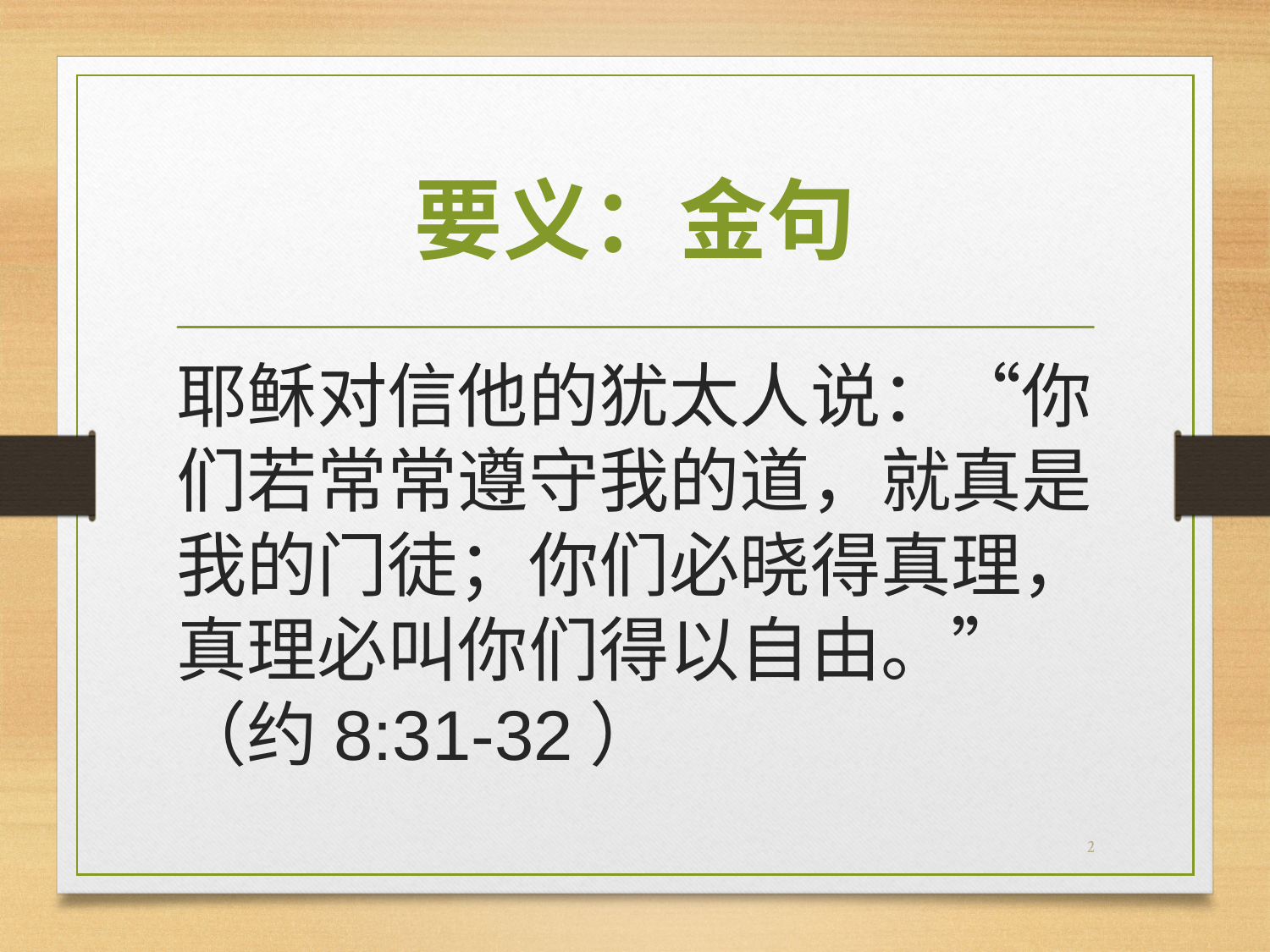

# 要义：金句
耶稣对信他的犹太人说：“你们若常常遵守我的道，就真是我的门徒；你们必晓得真理，真理必叫你们得以自由。”（约8:31-32）
2